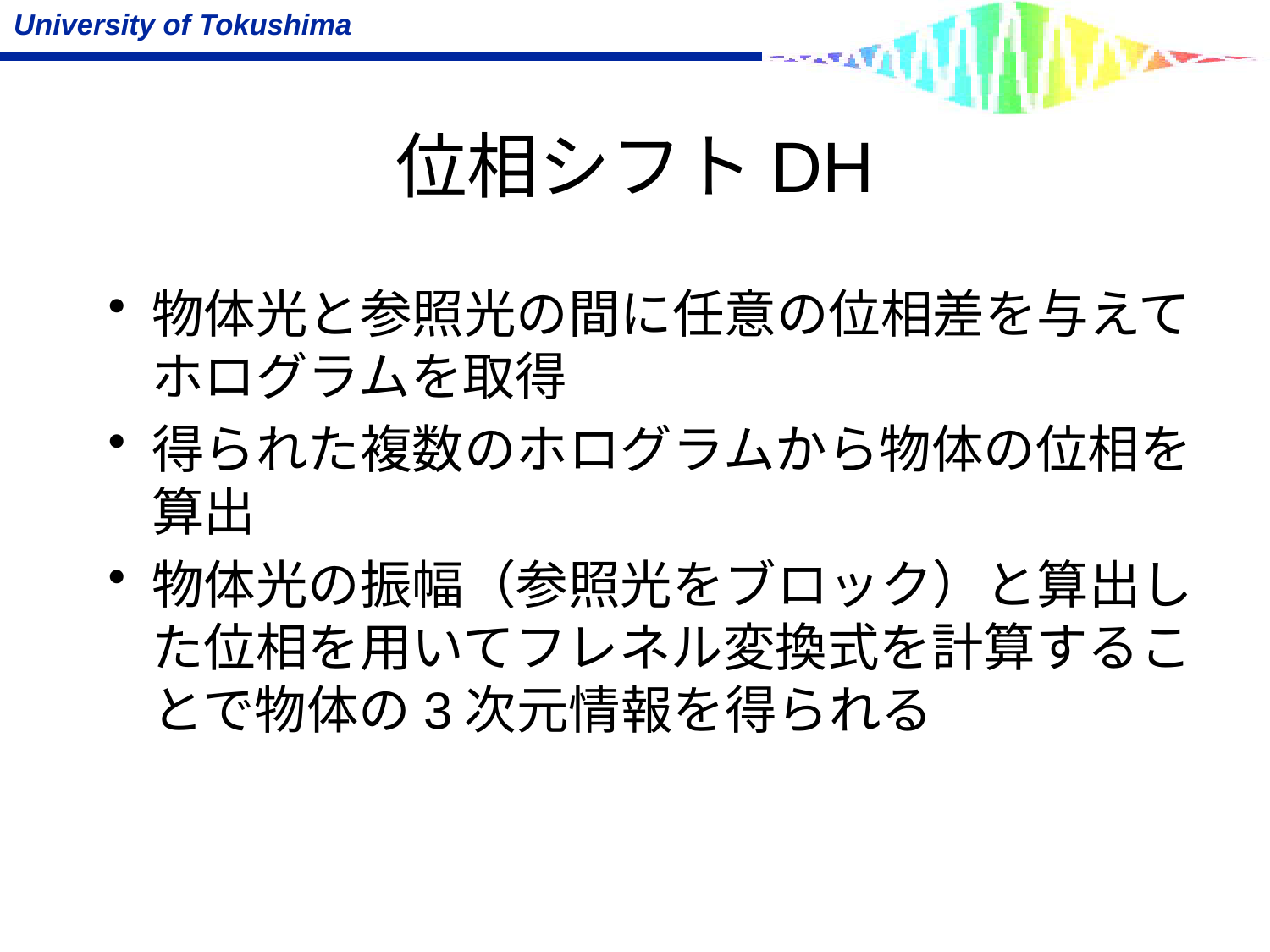

# 位相シフトDH
物体光と参照光の間に任意の位相差を与えてホログラムを取得
得られた複数のホログラムから物体の位相を算出
物体光の振幅（参照光をブロック）と算出した位相を用いてフレネル変換式を計算することで物体の3次元情報を得られる